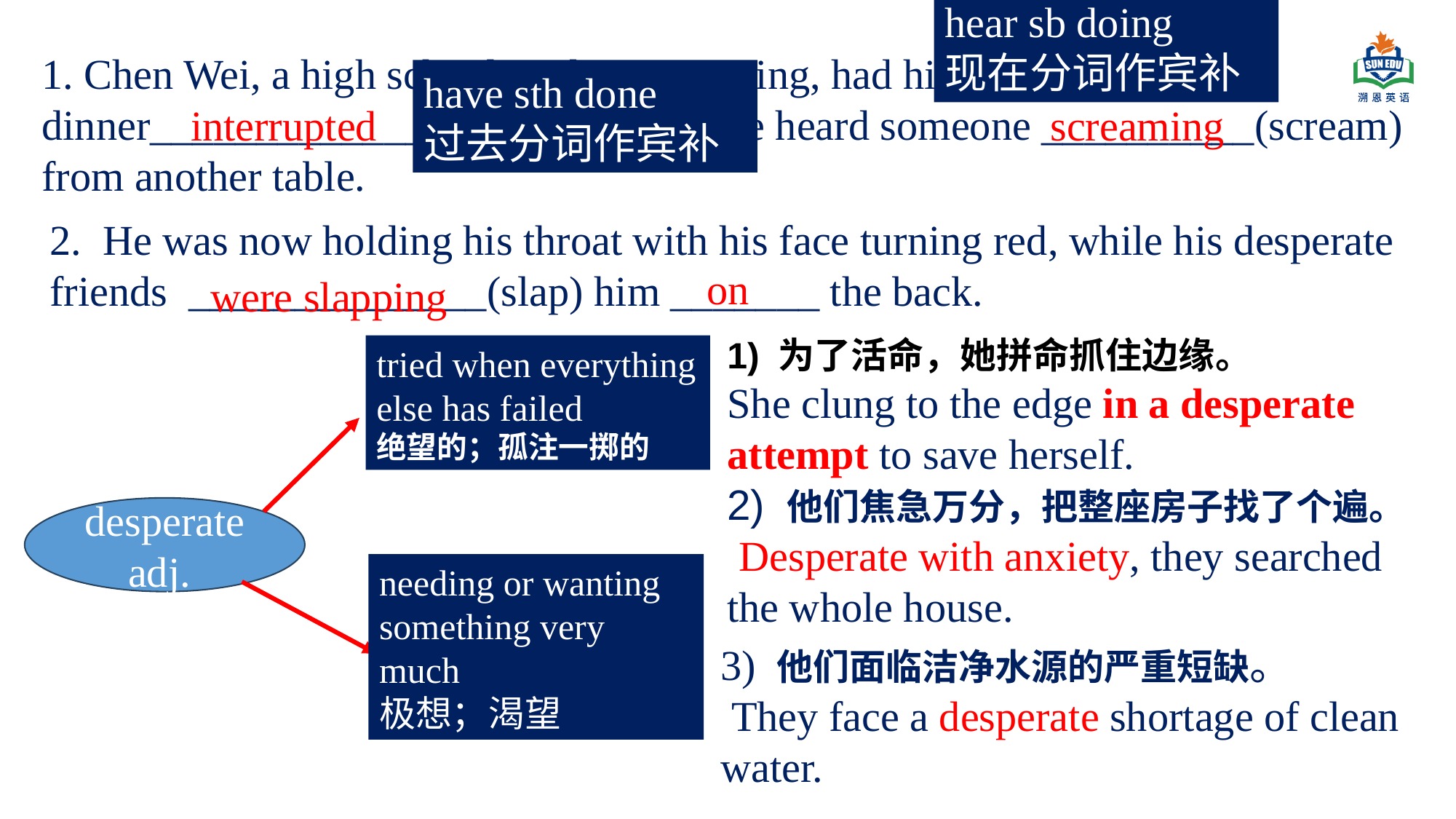

hear sb doing
现在分词作宾补
1. Chen Wei, a high school student in Beijing, had his dinner_____________(interrupt ) when he heard someone __________(scream) from another table.
have sth done
过去分词作宾补
interrupted
screaming
2.  He was now holding his throat with his face turning red, while his desperate friends  ______________(slap) him _______ the back.
on
were slapping
1) 为了活命，她拼命抓住边缘。
She clung to the edge in a desperate attempt to save herself.
2) 他们焦急万分，把整座房子找了个遍。
 Desperate with anxiety, they searched the whole house.
tried when everything else has failed
绝望的；孤注一掷的
desperate adj.
needing or wanting something very much
极想；渴望
3) 他们面临洁净水源的严重短缺。
 They face a desperate shortage of clean water.